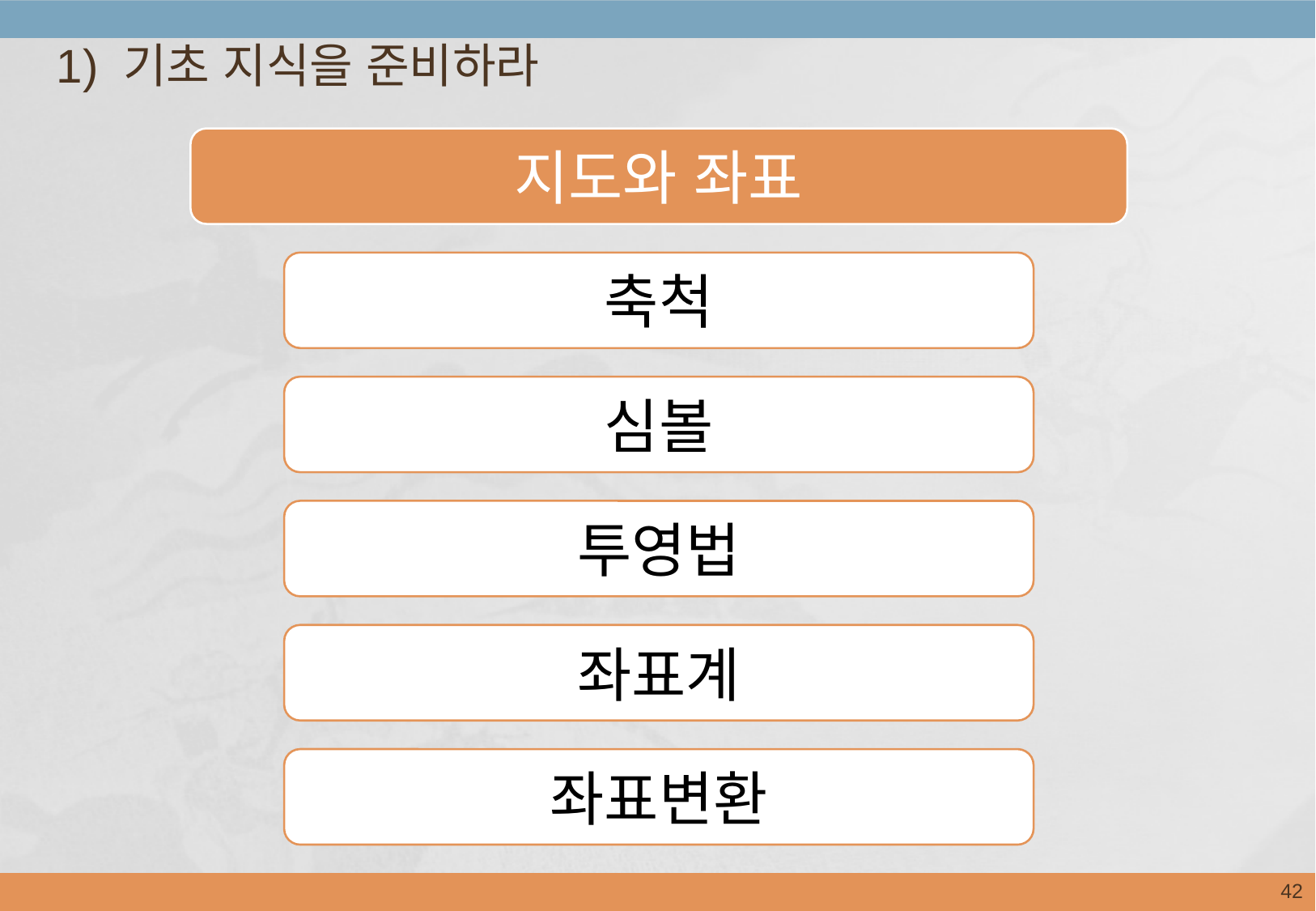

1) 기초 지식을 준비하라
지도와 좌표
축척
투영법
심볼
좌표계
좌표변환
42